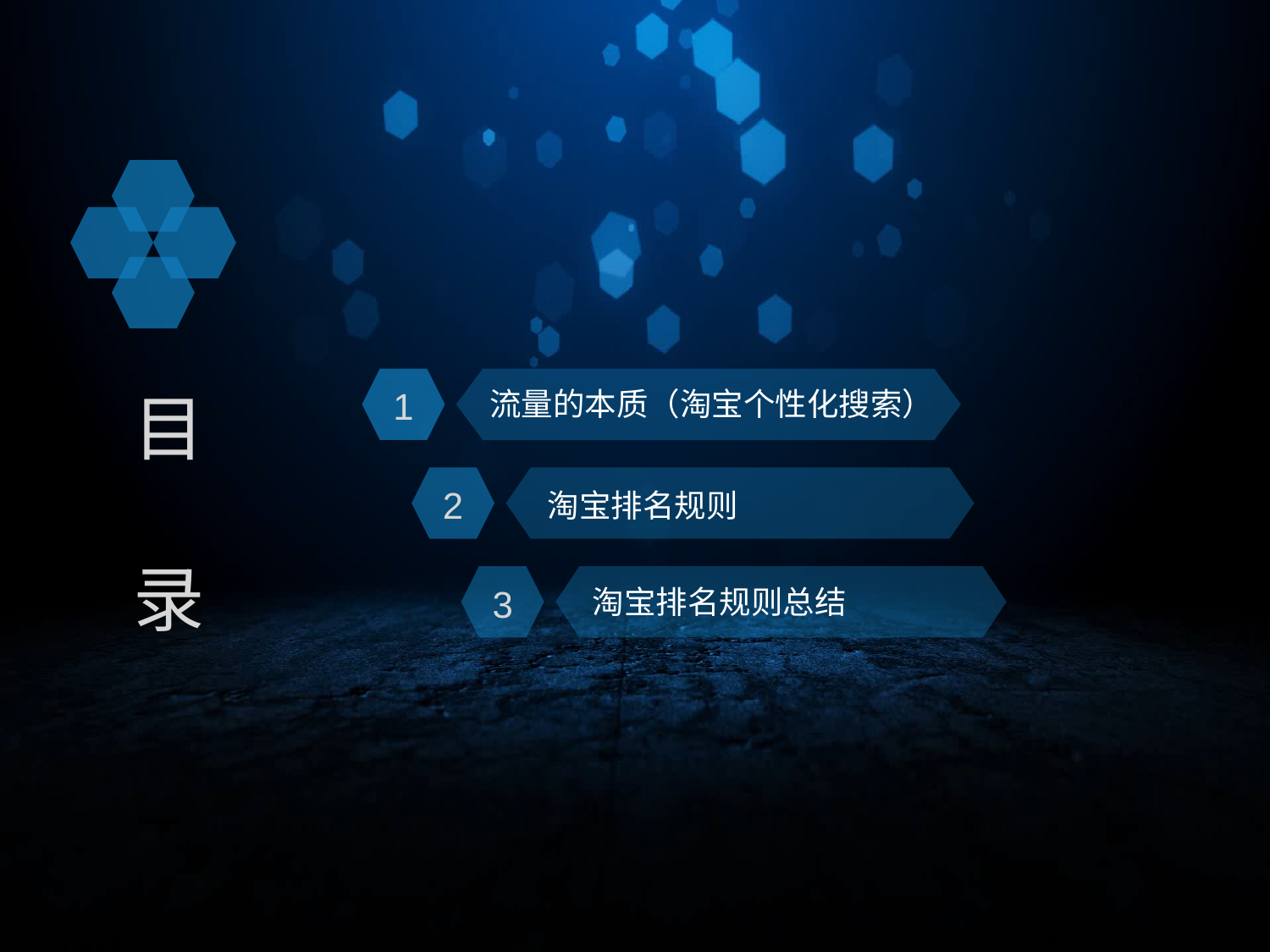

1

目

录
流量的本质（淘宝个性化搜索）

2

淘宝排名规则

3

淘宝排名规则总结